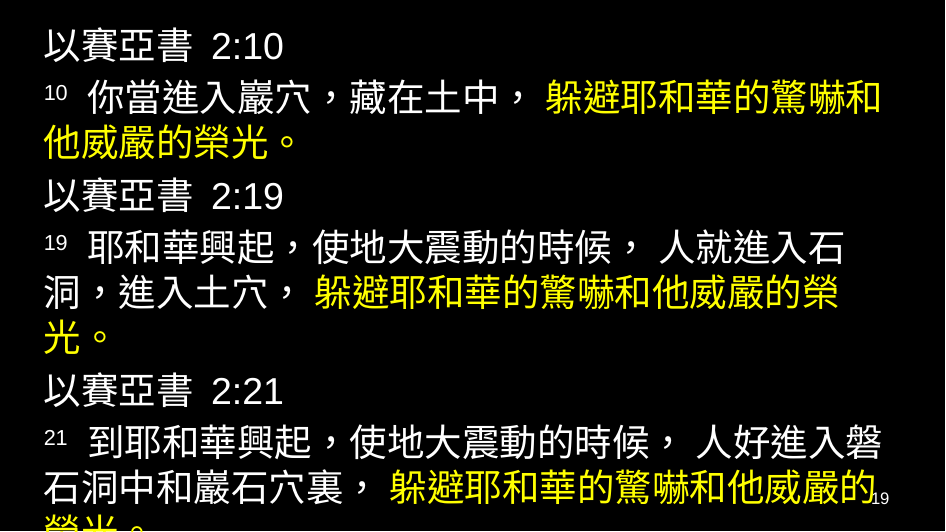

以賽亞書 2:10
10 你當進入巖穴，藏在土中， 躲避耶和華的驚嚇和他威嚴的榮光。
以賽亞書 2:19
19 耶和華興起，使地大震動的時候， 人就進入石洞，進入土穴， 躲避耶和華的驚嚇和他威嚴的榮光。
以賽亞書 2:21
21 到耶和華興起，使地大震動的時候， 人好進入磐石洞中和巖石穴裏， 躲避耶和華的驚嚇和他威嚴的榮光。
19